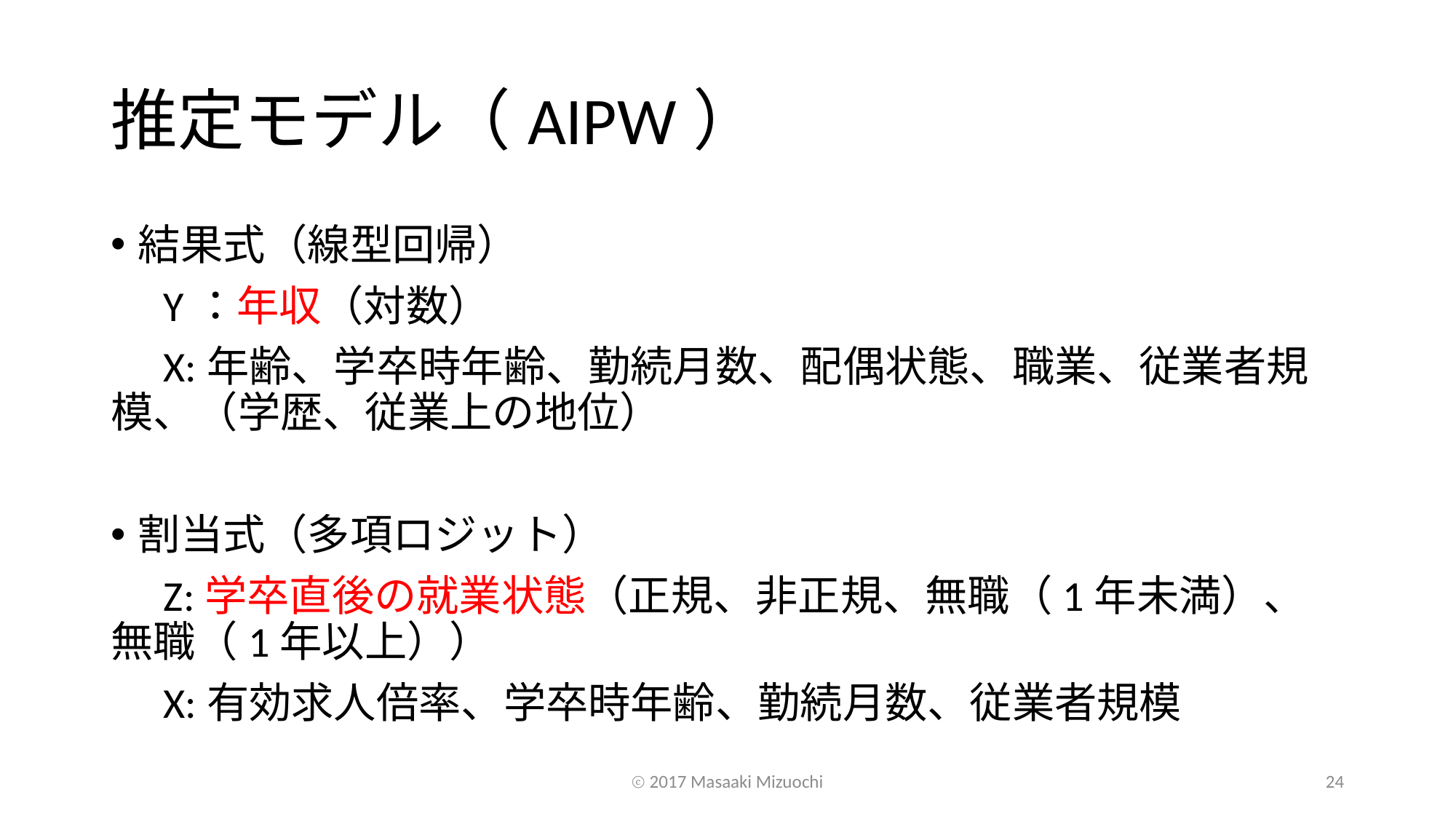

# 推定モデル（AIPW）
結果式（線型回帰）
　Y：年収（対数）
　X:年齢、学卒時年齢、勤続月数、配偶状態、職業、従業者規模、（学歴、従業上の地位）

割当式（多項ロジット）
　Z:学卒直後の就業状態（正規、非正規、無職（1年未満）、無職（1年以上））
　X:有効求人倍率、学卒時年齢、勤続月数、従業者規模
ⓒ 2017 Masaaki Mizuochi
24